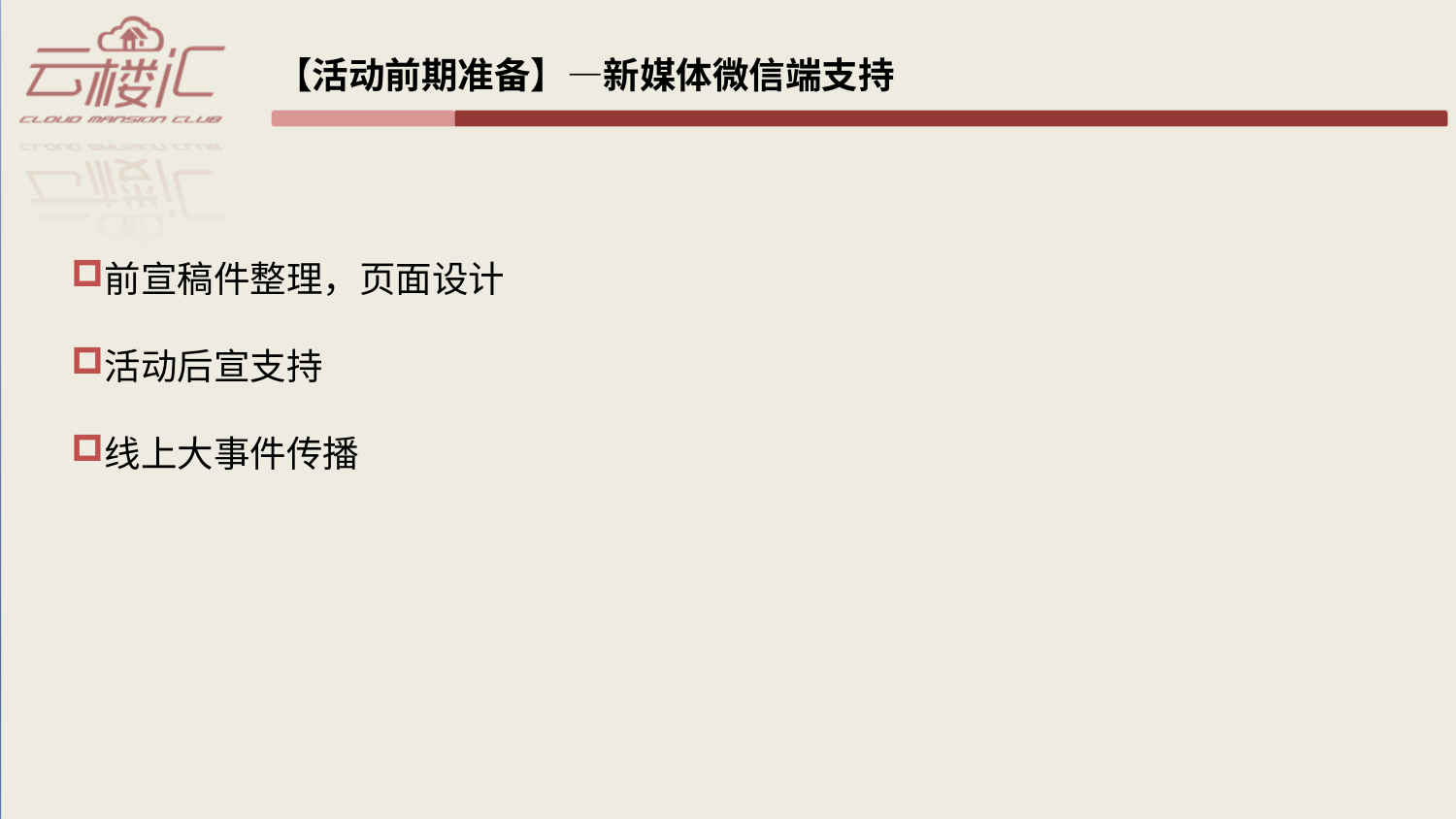

【活动前期准备】—新媒体微信端支持
前宣稿件整理，页面设计
活动后宣支持
线上大事件传播